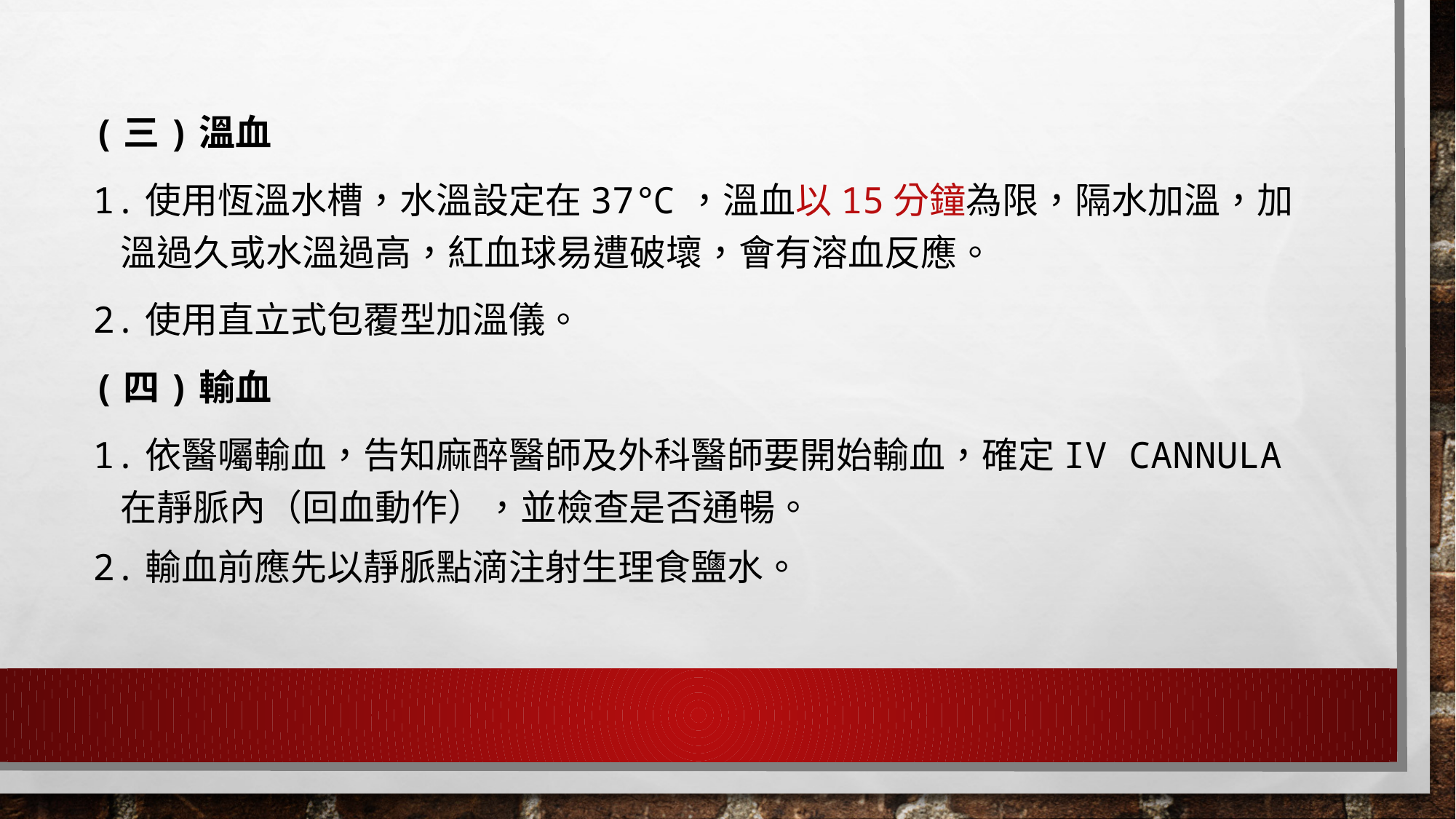

(三)溫血
1.使用恆溫水槽，水溫設定在37℃，溫血以15分鐘為限，隔水加溫，加溫過久或水溫過高，紅血球易遭破壞，會有溶血反應。
2.使用直立式包覆型加溫儀。
(四)輸血
1.依醫囑輸血，告知麻醉醫師及外科醫師要開始輸血，確定IV CANNULA在靜脈內（回血動作），並檢查是否通暢。
2.輸血前應先以靜脈點滴注射生理食鹽水。